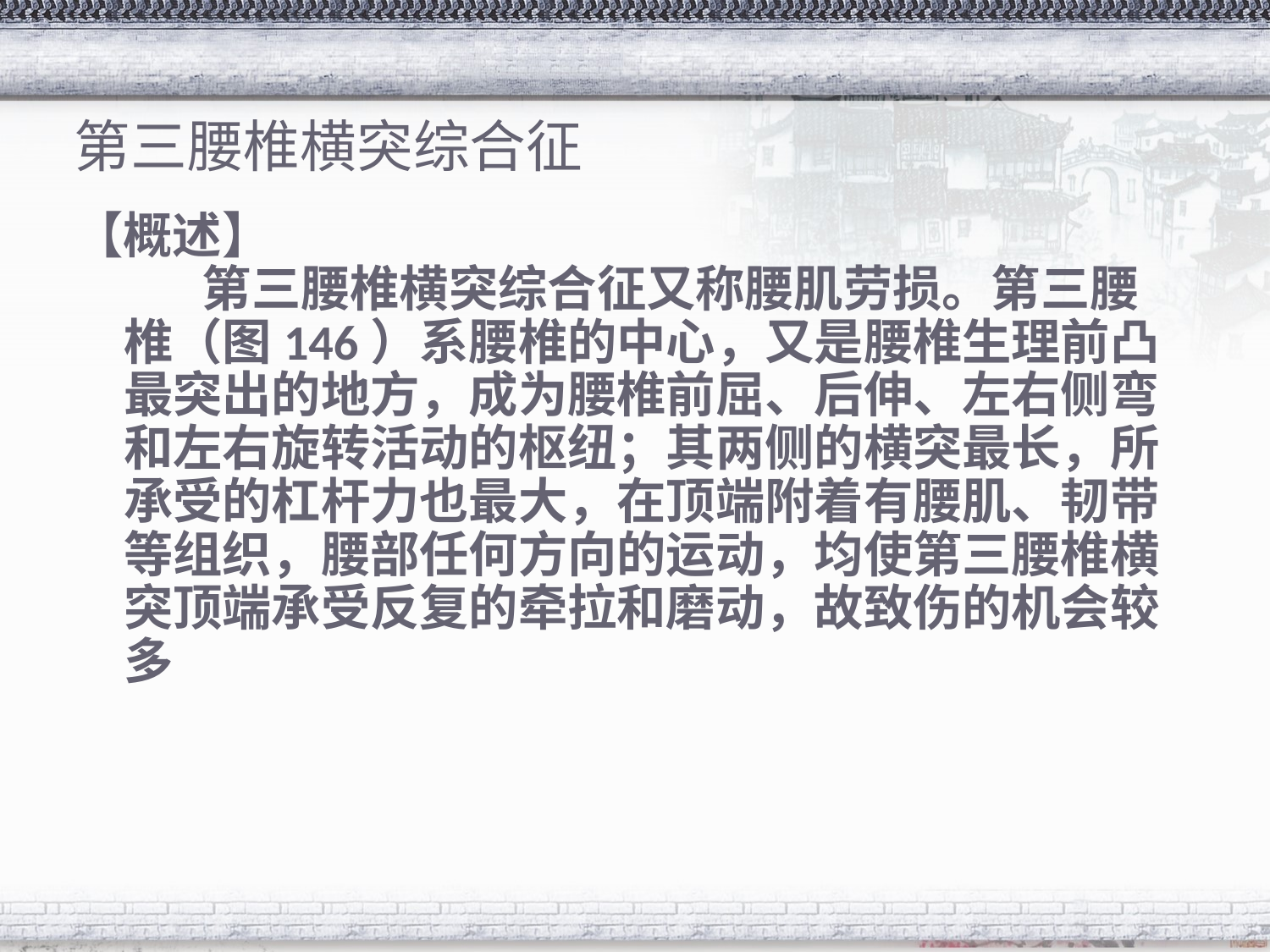

# 第三腰椎横突综合征
【概述】
       第三腰椎横突综合征又称腰肌劳损。第三腰椎（图146）系腰椎的中心，又是腰椎生理前凸最突出的地方，成为腰椎前屈、后伸、左右侧弯和左右旋转活动的枢纽；其两侧的横突最长，所承受的杠杆力也最大，在顶端附着有腰肌、韧带等组织，腰部任何方向的运动，均使第三腰椎横突顶端承受反复的牵拉和磨动，故致伤的机会较多